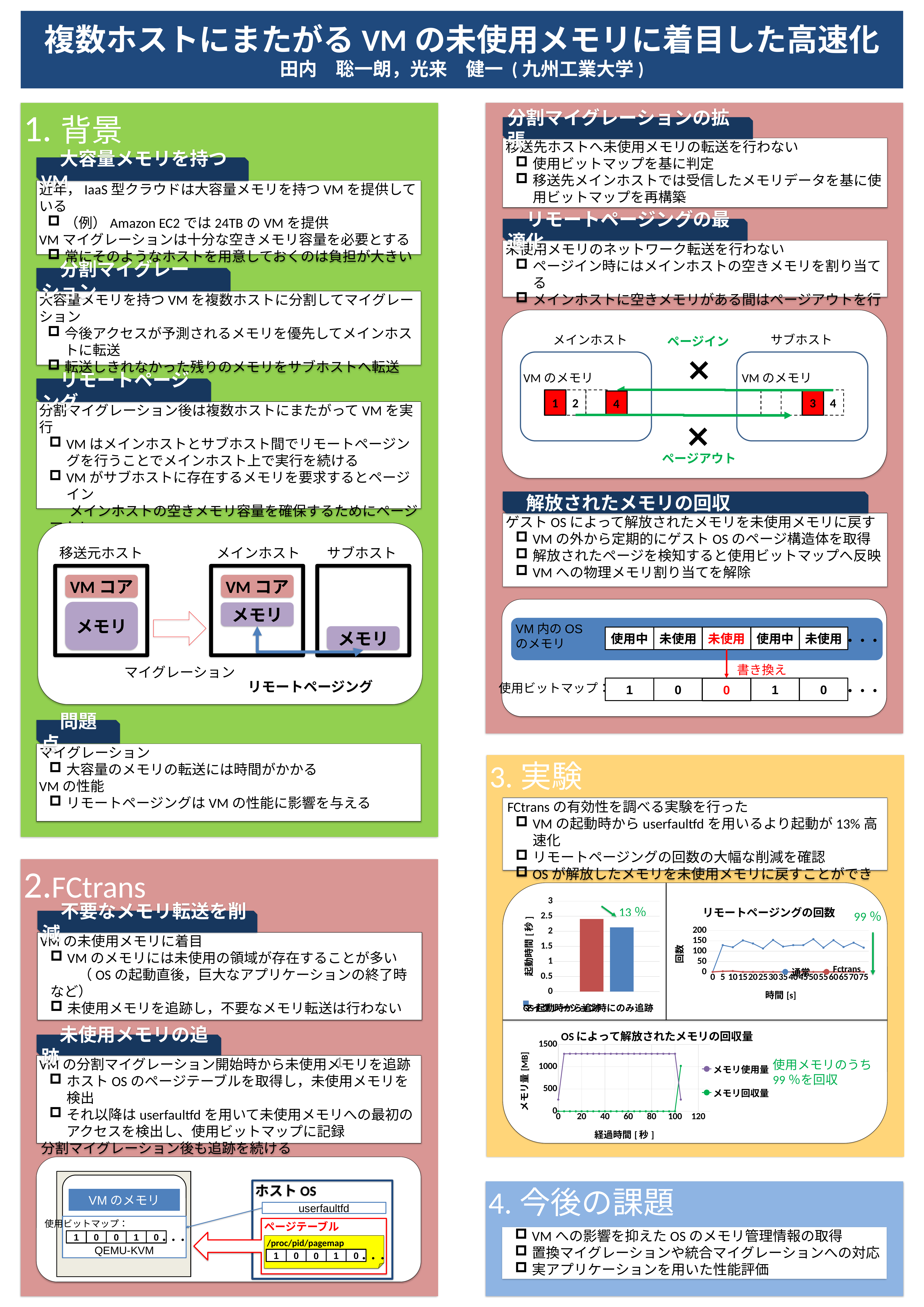

# 複数ホストにまたがるVMの未使用メモリに着目した高速化 田内　聡一朗，光来　健一 (九州工業大学)
1.背景
　大容量メモリを持つVM
近年，IaaS型クラウドは大容量メモリを持つVMを提供している
（例）Amazon EC2では24TBのVMを提供
VMマイグレーションは十分な空きメモリ容量を必要とする
常にそのようなホストを用意しておくのは負担が大きい

　分割マイグレーション
大容量メモリを持つVMを複数ホストに分割してマイグレーション
今後アクセスが予測されるメモリを優先してメインホストに転送
転送しきれなかった残りのメモリをサブホストへ転送

　リモートページング
分割マイグレーション後は複数ホストにまたがってVMを実行
VMはメインホストとサブホスト間でリモートページングを行うことでメインホスト上で実行を続ける
VMがサブホストに存在するメモリを要求するとページイン
　  メインホストの空きメモリ容量を確保するためにページアウト

　問題点
マイグレーション
大容量のメモリの転送には時間がかかる
VMの性能
リモートページングはVMの性能に影響を与える

分割マイグレーションの拡張
移送先ホストへ未使用メモリの転送を行わない
使用ビットマップを基に判定
移送先メインホストでは受信したメモリデータを基に使用ビットマップを再構築
　リモートページングの最適化
未使用メモリのネットワーク転送を行わない
ページイン時にはメインホストの空きメモリを割り当てる
メインホストに空きメモリがある間はページアウトを行わない

サブホスト

メインホスト

ページイン

VMのメモリ
VMのメモリ
1
2

3
4
4
ページアウト
❌
❌
　解放されたメモリの回収
ゲストOSによって解放されたメモリを未使用メモリに戻す
VMの外から定期的にゲストOSのページ構造体を取得
解放されたページを検知すると使用ビットマップへ反映
VMへの物理メモリ割り当てを解除

移送元ホスト
メインホスト
サブホスト

VMコア
VMコア

メモリ
メモリ

VM内のOS
のメモリ
メモリ
使用中
未使用
未使用
使用中
未使用
・・・
書き換え
マイグレーション
リモートページング
1
0
1
1
0
0
使用ビットマップ：
・・・
3.実験
FCtransの有効性を調べる実験を行った
VMの起動時からuserfaultfdを用いるより起動が13%高速化
リモートページングの回数の大幅な削減を確認
OSが解放したメモリを未使用メモリに戻すことができた

2.FCtrans

### Chart

| Category |  |  |
|---|---|---|

### Chart: リモートページングの回数

| Category | 通常 | Fctrans |
|---|---|---|
| 0 | 0.0 | 0.0 |
| 5 | 129.0 | 3.0 |
| 10 | 119.0 | 4.0 |
| 15 | 152.0 | 0.0 |
| 20 | 137.0 | 0.0 |
| 25 | 113.0 | 0.0 |
| 30 | 154.0 | 0.0 |
| 35 | 122.0 | 0.0 |
| 40 | 129.0 | 0.0 |
| 45 | 129.0 | 0.0 |
| 50 | 158.0 | 0.0 |
| 55 | 117.0 | 0.0 |
| 60 | 153.0 | 0.0 |
| 65 | 120.0 | 0.0 |
| 70 | 141.0 | 0.0 |
| 75 | 117.0 | 0.0 |
13％
99％
　不要なメモリ転送を削減
VMの未使用メモリに着目
VMのメモリには未使用の領域が存在することが多い
　　（OSの起動直後，巨大なアプリケーションの終了時など）
未使用メモリを追跡し，不要なメモリ転送は行わない

### Chart: OSによって解放されたメモリの回収量

| Category |  |  |
|---|---|---|
　未使用メモリの追跡
VMの分割マイグレーション開始時から未使用メモリを追跡
ホストOSのページテーブルを取得し，未使用メモリを検出
それ以降はuserfaultfdを用いて未使用メモリへの最初のアクセスを検出し、使用ビットマップに記録
分割マイグレーション後も追跡を続ける
使用メモリのうち
99％を回収
1

ホストOS
4.今後の課題
VMへの影響を抑えたOSのメモリ管理情報の取得
置換マイグレーションや統合マイグレーションへの対応
実アプリケーションを用いた性能評価
VMのメモリ
userfaultfd
QEMU-KVM
使用ビットマップ：
ページテーブル
1
0
1
1
0
0
・・・
/proc/pid/pagemap
1
0
1
1
0
0
・・・